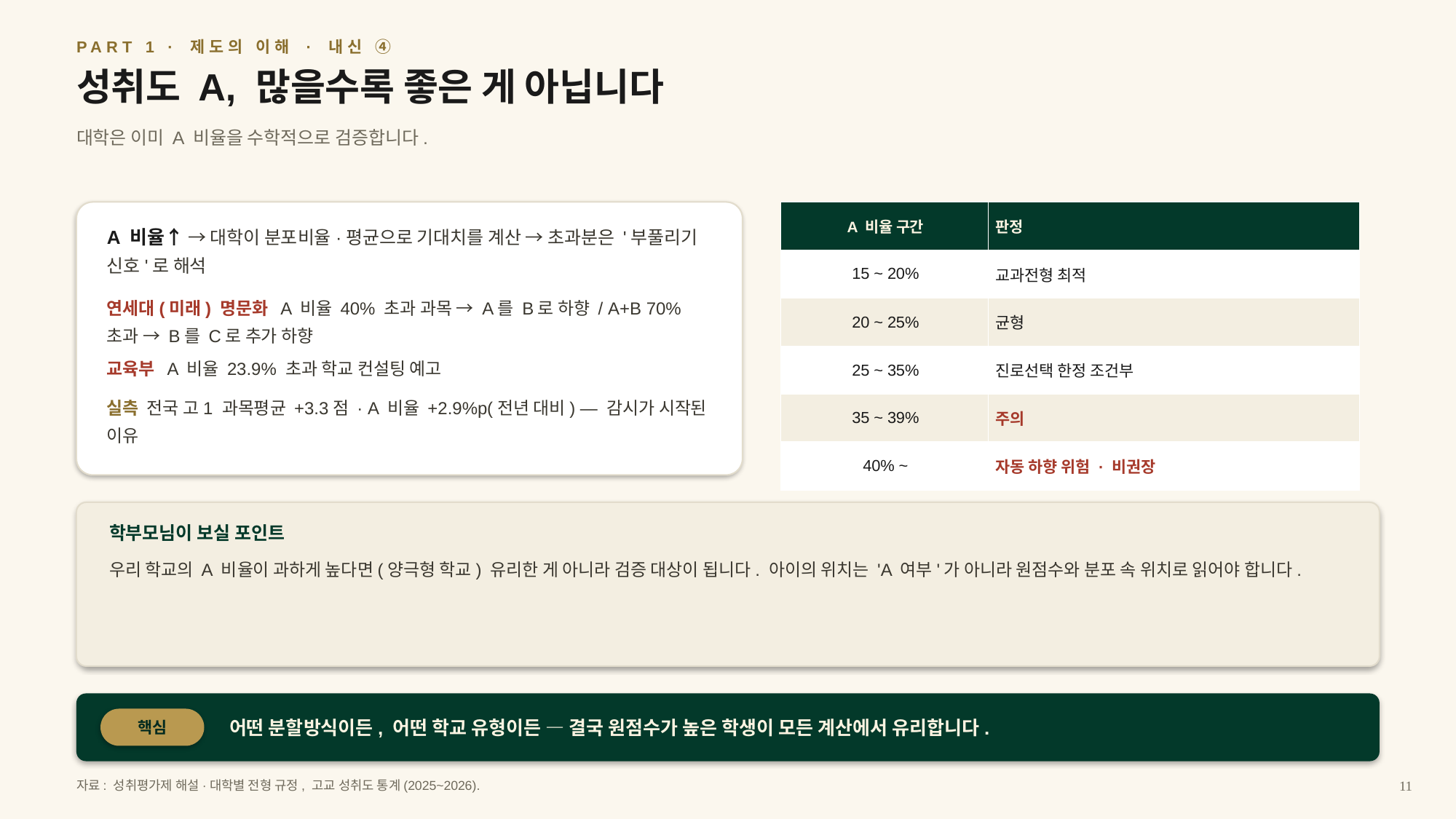

PART 1 · 제도의 이해 · 내신 ④
성취도 A, 많을수록 좋은 게 아닙니다
대학은 이미 A 비율을 수학적으로 검증합니다.

| A 비율 구간 | 판정 |
| --- | --- |
| 15 ~ 20% | 교과전형 최적 |
| 20 ~ 25% | 균형 |
| 25 ~ 35% | 진로선택 한정 조건부 |
| 35 ~ 39% | 주의 |
| 40% ~ | 자동 하향 위험 · 비권장 |
A 비율↑ → 대학이 분포비율·평균으로 기대치를 계산 → 초과분은 '부풀리기 신호'로 해석
연세대(미래) 명문화  A 비율 40% 초과 과목 → A를 B로 하향 / A+B 70% 초과 → B를 C로 추가 하향
교육부  A 비율 23.9% 초과 학교 컨설팅 예고
실측  전국 고1 과목평균 +3.3점 · A 비율 +2.9%p(전년 대비) — 감시가 시작된 이유

학부모님이 보실 포인트
우리 학교의 A 비율이 과하게 높다면(양극형 학교) 유리한 게 아니라 검증 대상이 됩니다. 아이의 위치는 'A 여부'가 아니라 원점수와 분포 속 위치로 읽어야 합니다.

어떤 분할방식이든, 어떤 학교 유형이든 — 결국 원점수가 높은 학생이 모든 계산에서 유리합니다.
핵심
자료: 성취평가제 해설·대학별 전형 규정, 고교 성취도 통계(2025~2026).
11